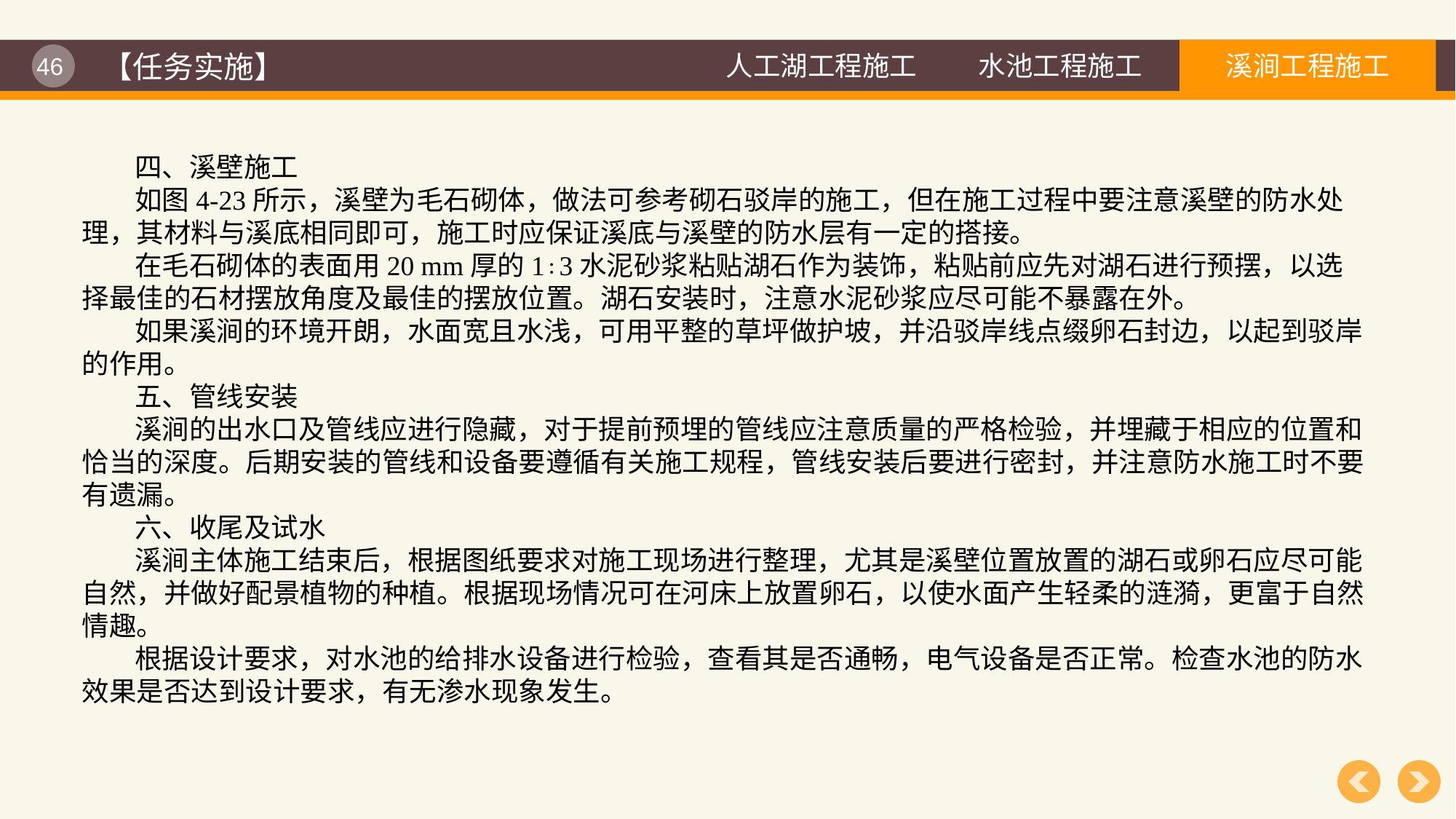

【任务实施】
四、溪壁施工
如图4-23所示，溪壁为毛石砌体，做法可参考砌石驳岸的施工，但在施工过程中要注意溪壁的防水处理，其材料与溪底相同即可，施工时应保证溪底与溪壁的防水层有一定的搭接。
在毛石砌体的表面用20 mm厚的1∶3水泥砂浆粘贴湖石作为装饰，粘贴前应先对湖石进行预摆，以选择最佳的石材摆放角度及最佳的摆放位置。湖石安装时，注意水泥砂浆应尽可能不暴露在外。
如果溪涧的环境开朗，水面宽且水浅，可用平整的草坪做护坡，并沿驳岸线点缀卵石封边，以起到驳岸的作用。
五、管线安装
溪涧的出水口及管线应进行隐藏，对于提前预埋的管线应注意质量的严格检验，并埋藏于相应的位置和恰当的深度。后期安装的管线和设备要遵循有关施工规程，管线安装后要进行密封，并注意防水施工时不要有遗漏。
六、收尾及试水
溪涧主体施工结束后，根据图纸要求对施工现场进行整理，尤其是溪壁位置放置的湖石或卵石应尽可能自然，并做好配景植物的种植。根据现场情况可在河床上放置卵石，以使水面产生轻柔的涟漪，更富于自然情趣。
根据设计要求，对水池的给排水设备进行检验，查看其是否通畅，电气设备是否正常。检查水池的防水效果是否达到设计要求，有无渗水现象发生。